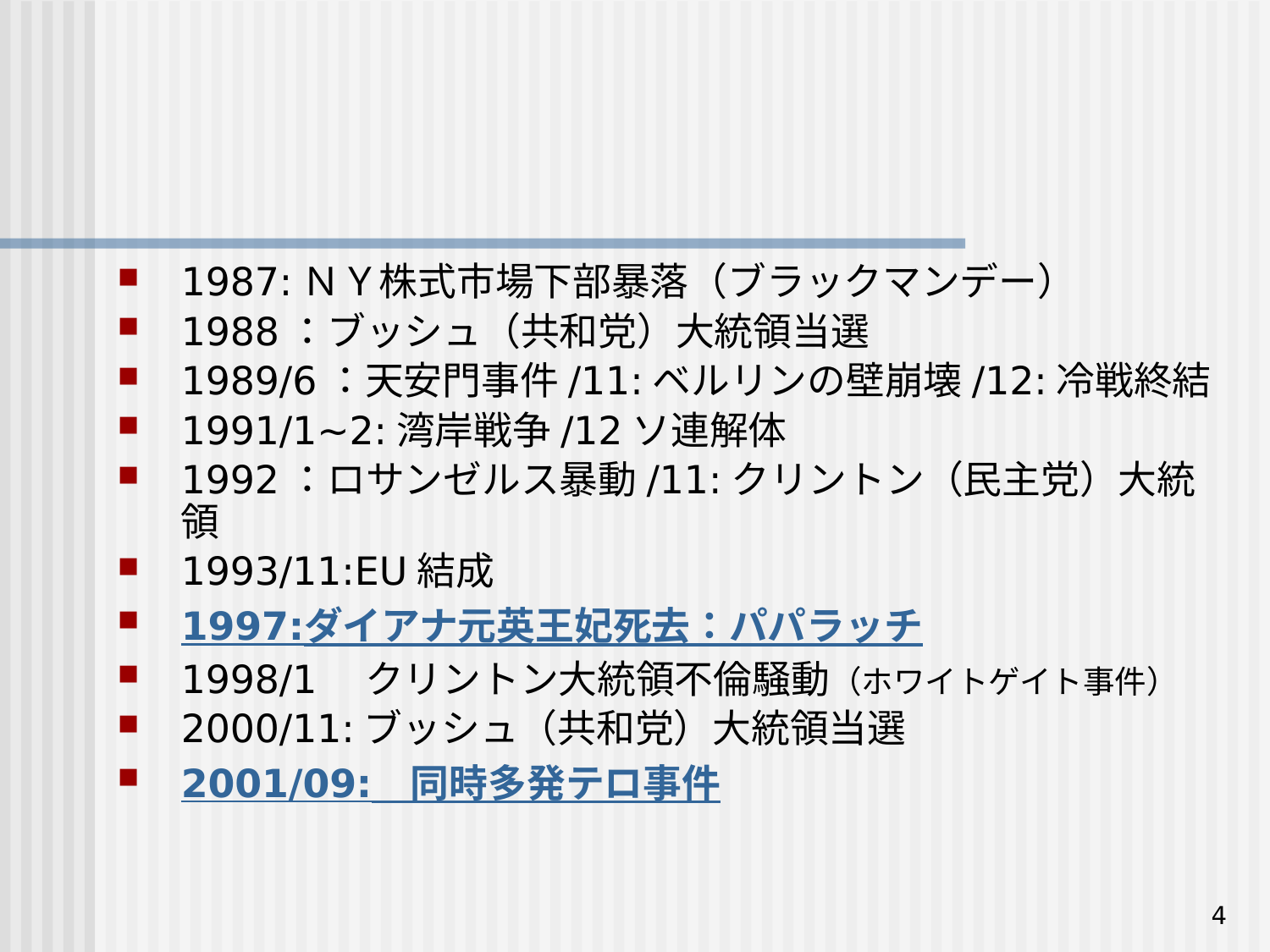

#
1987:ＮＹ株式市場下部暴落（ブラックマンデー）
1988：ブッシュ（共和党）大統領当選
1989/6：天安門事件/11:ベルリンの壁崩壊/12:冷戦終結
1991/1~2:湾岸戦争/12ソ連解体
1992：ロサンゼルス暴動/11:クリントン（民主党）大統領
1993/11:EU結成
1997:ダイアナ元英王妃死去：パパラッチ
1998/1　クリントン大統領不倫騒動（ホワイトゲイト事件）
2000/11:ブッシュ（共和党）大統領当選
2001/09:　同時多発テロ事件
4